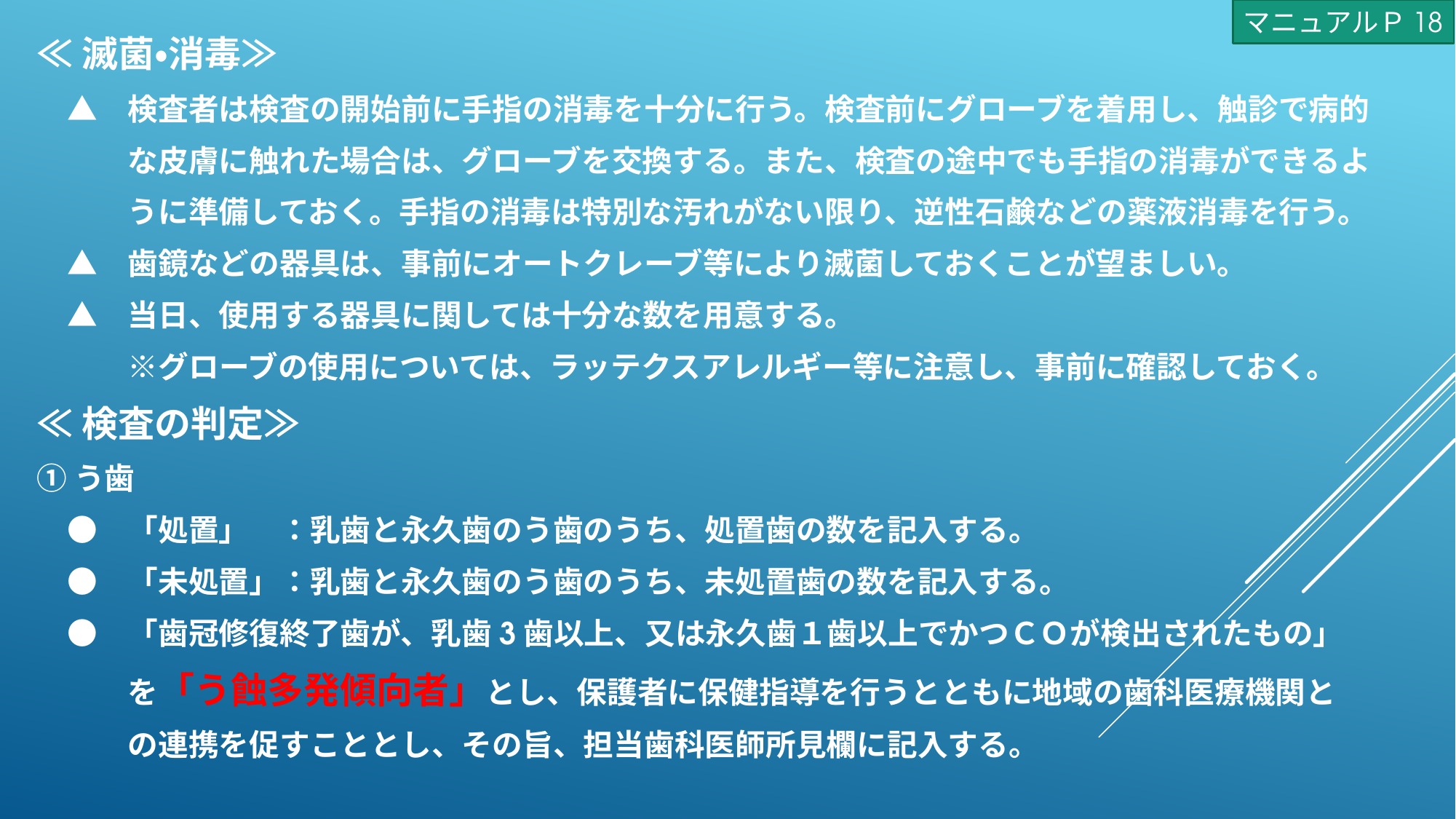

マニュアルＰ18
≪滅菌・消毒≫
　▲　検査者は検査の開始前に手指の消毒を十分に行う。検査前にグローブを着用し、触診で病的
　　　な皮膚に触れた場合は、グローブを交換する。また、検査の途中でも手指の消毒ができるよ
　　　うに準備しておく。手指の消毒は特別な汚れがない限り、逆性石鹸などの薬液消毒を行う。
　▲　歯鏡などの器具は、事前にオートクレーブ等により滅菌しておくことが望ましい。
　▲　当日、使用する器具に関しては十分な数を用意する。
　　　※グローブの使用については、ラッテクスアレルギー等に注意し、事前に確認しておく。
≪検査の判定≫
①う歯
　●　「処置」　：乳歯と永久歯のう歯のうち、処置歯の数を記入する。
　●　「未処置」：乳歯と永久歯のう歯のうち、未処置歯の数を記入する。
　●　「歯冠修復終了歯が、乳歯3歯以上、又は永久歯１歯以上でかつＣＯが検出されたもの」
　　　を「う蝕多発傾向者」とし、保護者に保健指導を行うとともに地域の歯科医療機関と
　　　の連携を促すこととし、その旨、担当歯科医師所見欄に記入する。